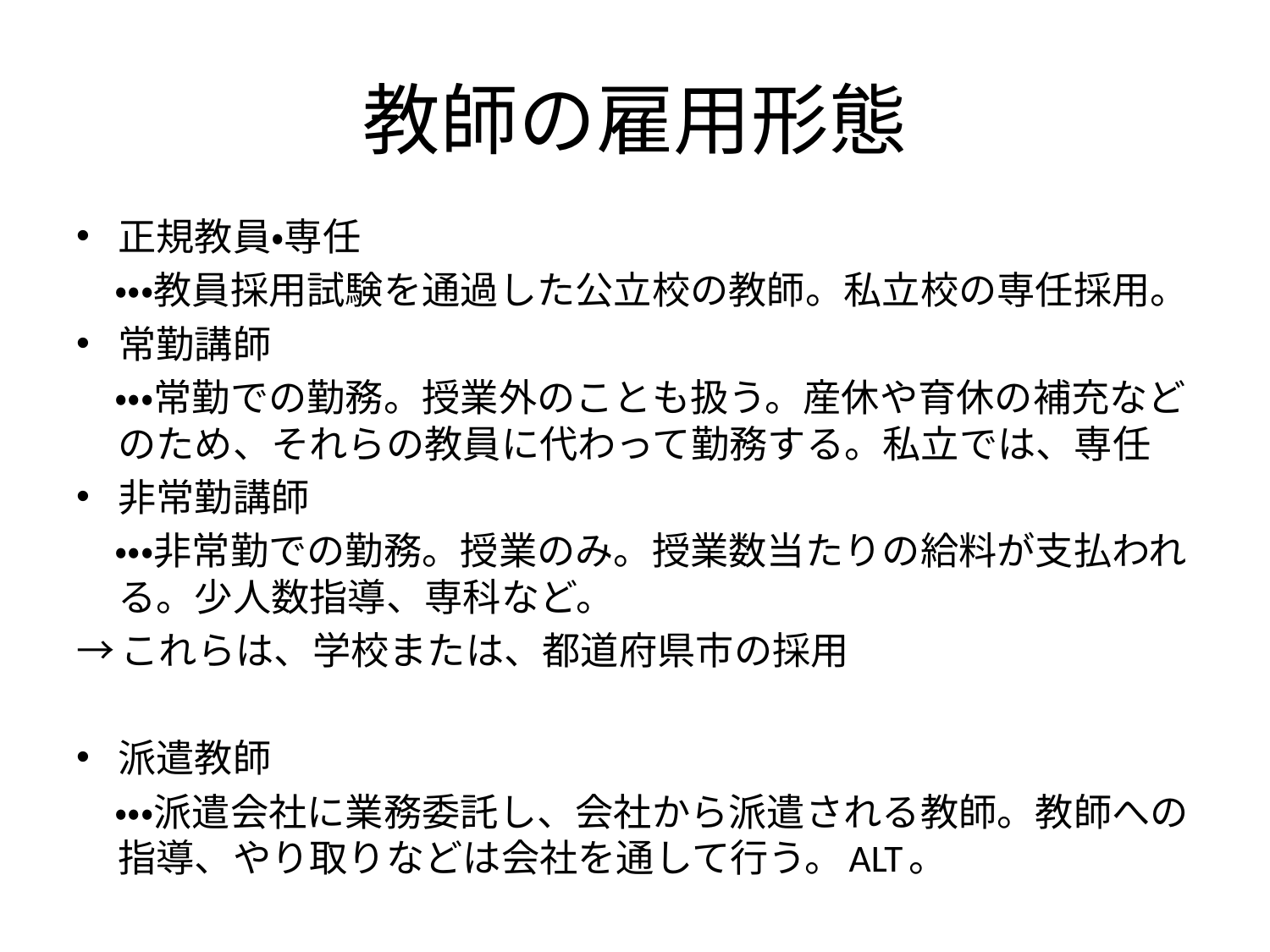

# 教師の雇用形態
正規教員・専任
　・・・教員採用試験を通過した公立校の教師。私立校の専任採用。
常勤講師
　・・・常勤での勤務。授業外のことも扱う。産休や育休の補充などのため、それらの教員に代わって勤務する。私立では、専任
非常勤講師
　・・・非常勤での勤務。授業のみ。授業数当たりの給料が支払われる。少人数指導、専科など。
→これらは、学校または、都道府県市の採用

派遣教師
　・・・派遣会社に業務委託し、会社から派遣される教師。教師への指導、やり取りなどは会社を通して行う。ALT。